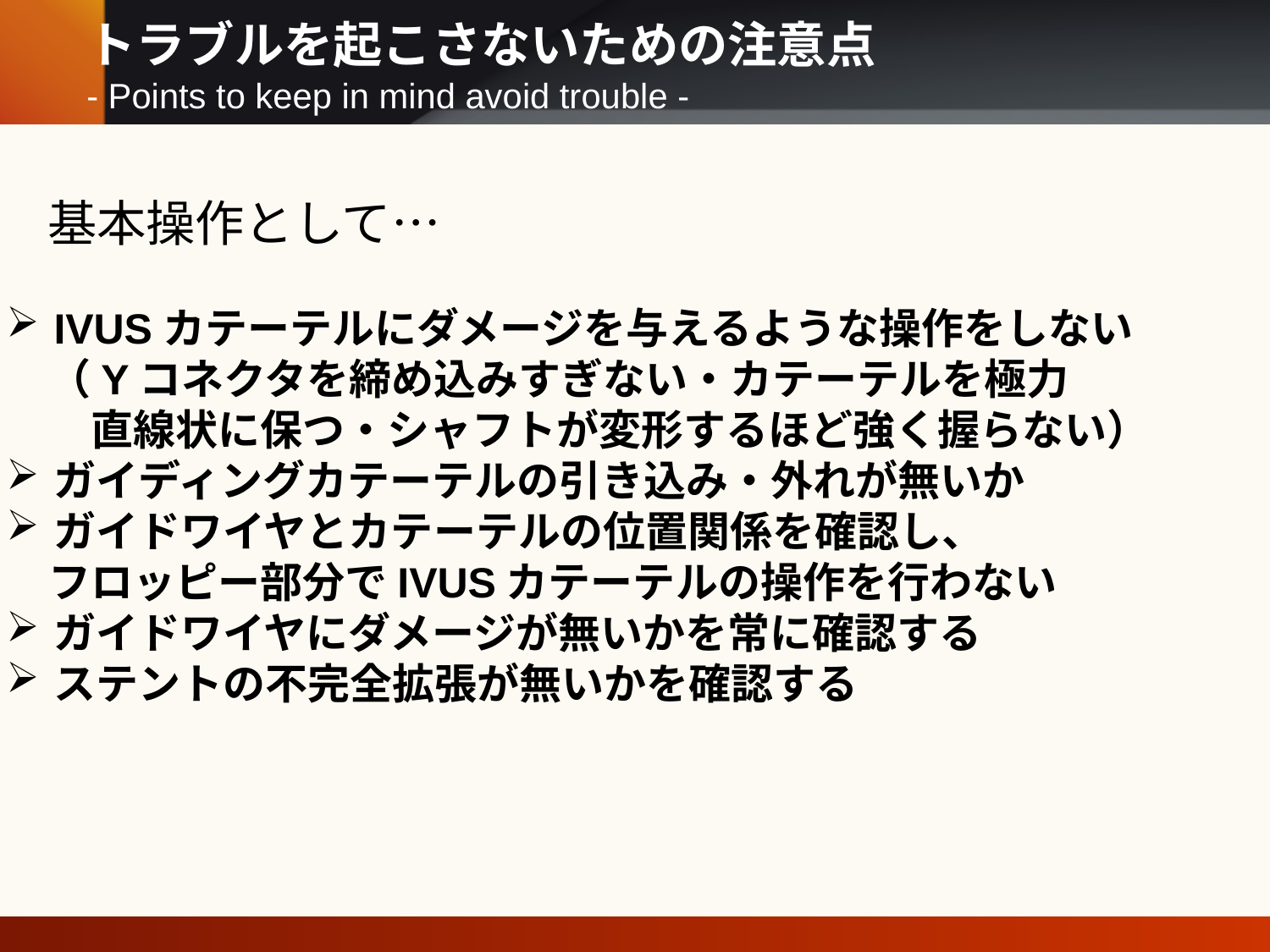

トラブルを起こさないための注意点
- Points to keep in mind avoid trouble -
基本操作として…
IVUSカテーテルにダメージを与えるような操作をしない
　（Yコネクタを締め込みすぎない・カテーテルを極力
　　直線状に保つ・シャフトが変形するほど強く握らない）
ガイディングカテーテルの引き込み・外れが無いか
ガイドワイヤとカテーテルの位置関係を確認し、
　フロッピー部分でIVUSカテーテルの操作を行わない
ガイドワイヤにダメージが無いかを常に確認する
ステントの不完全拡張が無いかを確認する